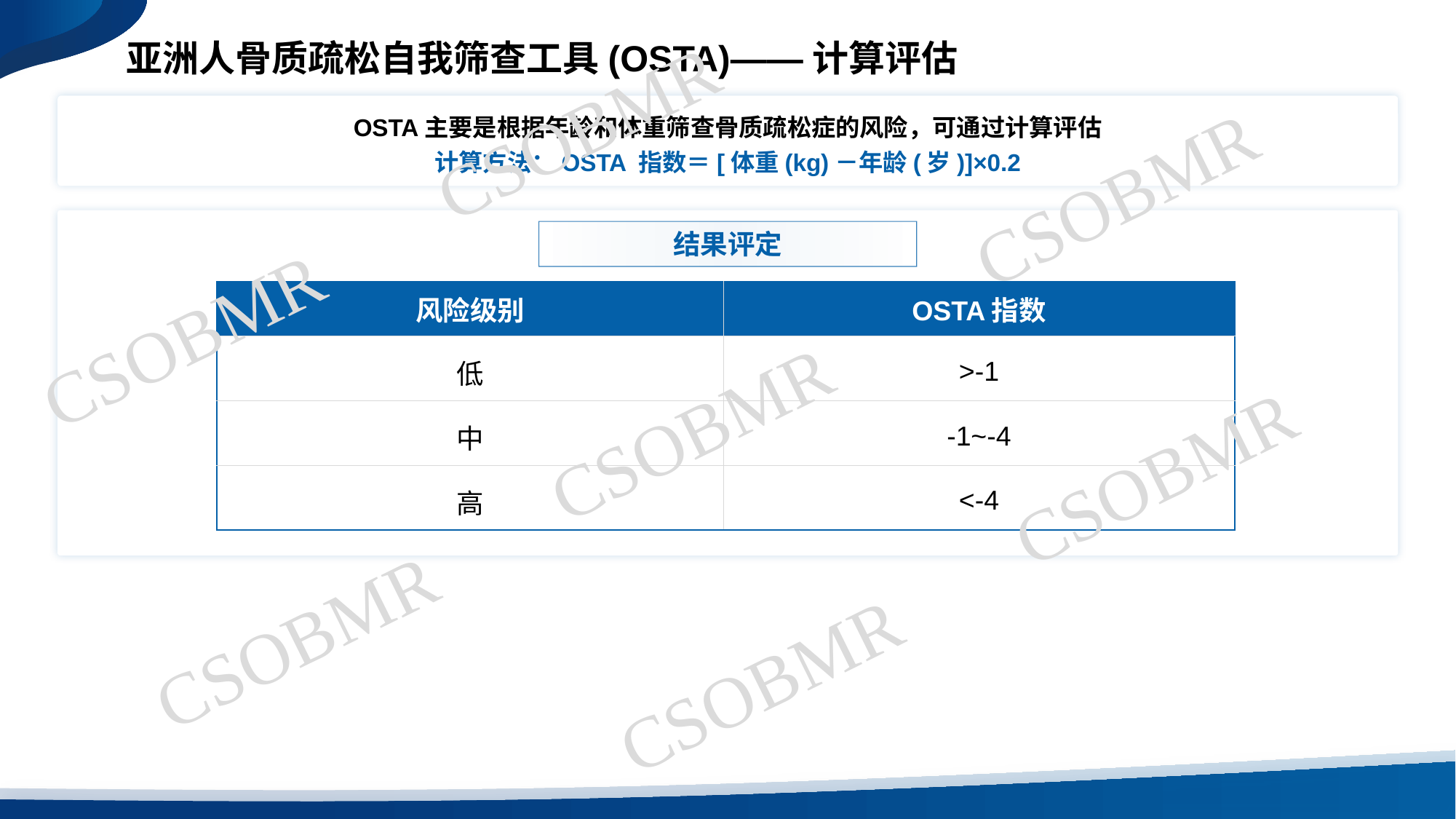

亚洲人骨质疏松自我筛查工具(OSTA)——计算评估
CSOBMR

OSTA主要是根据年龄和体重筛查骨质疏松症的风险，可通过计算评估
计算方法：OSTA 指数＝[体重(kg)－年龄(岁)]×0.2
CSOBMR

结果评定
| 风险级别 | OSTA指数 |
| --- | --- |
| 低 | >-1 |
| 中 | -1~-4 |
| 高 | <-4 |
CSOBMR
CSOBMR
CSOBMR
CSOBMR
CSOBMR